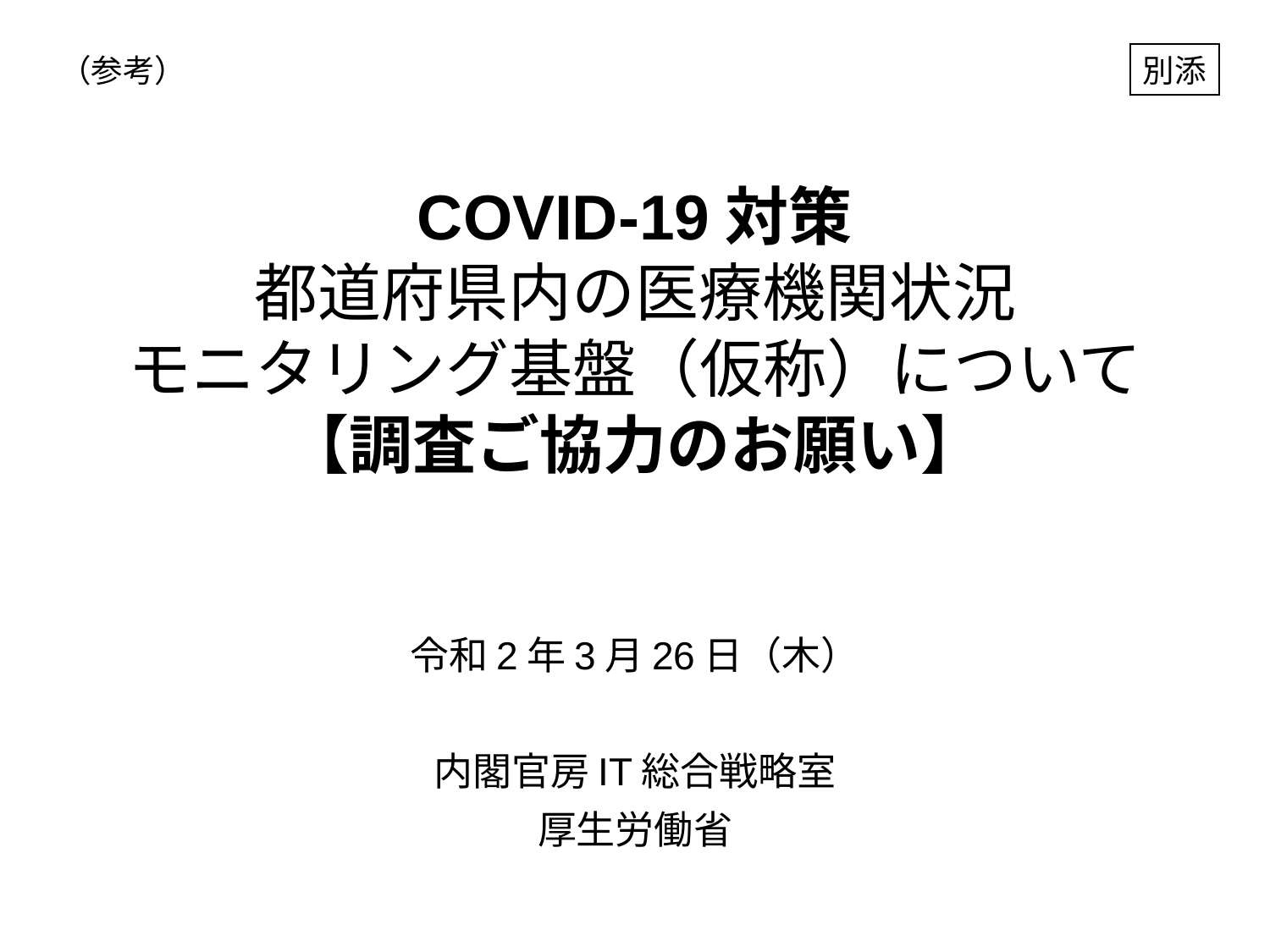

（参考）
別添
# COVID-19対策 都道府県内の医療機関状況 モニタリング基盤（仮称）について 【調査ご協力のお願い】
令和2年3月26日（木）

内閣官房IT総合戦略室
厚生労働省